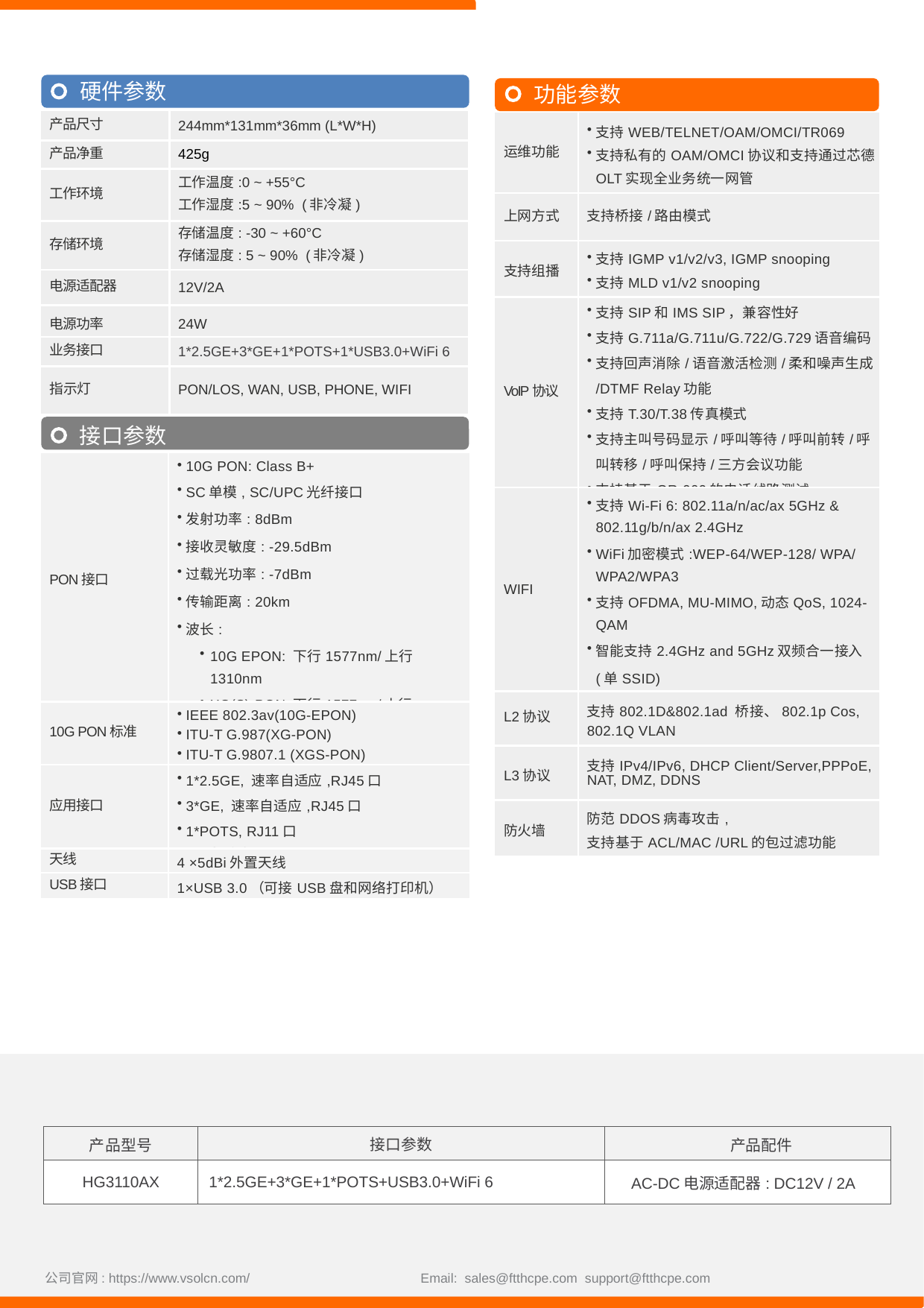

硬件参数

功能参数

| 产品尺寸 | 244mm\*131mm\*36mm (L\*W\*H) |
| --- | --- |
| 产品净重 | 425g |
| 工作环境 | 工作温度:0 ~ +55°C 工作湿度:5 ~ 90% (非冷凝) |
| 存储环境 | 存储温度: -30 ~ +60°C 存储湿度: 5 ~ 90% (非冷凝) |
| 电源适配器 | 12V/2A |
| 电源功率 | 24W |
| 业务接口 | 1\*2.5GE+3\*GE+1\*POTS+1\*USB3.0+WiFi 6 |
| 指示灯 | PON/LOS, WAN, USB, PHONE, WIFI |
| 运维功能 | 支持WEB/TELNET/OAM/OMCI/TR069 支持私有的OAM/OMCI协议和支持通过芯德OLT实现全业务统一网管 |
| --- | --- |
| 上网方式 | 支持桥接/路由模式 |
| 支持组播 | 支持IGMP v1/v2/v3, IGMP snooping 支持MLD v1/v2 snooping |
| VoIP协议 | 支持SIP和IMS SIP，兼容性好 支持G.711a/G.711u/G.722/G.729语音编码 支持回声消除/语音激活检测/柔和噪声生成/DTMF Relay功能 支持T.30/T.38传真模式 支持主叫号码显示/呼叫等待/呼叫前转/呼叫转移/呼叫保持/三方会议功能 支持基于GR-909的电话线路测试 |
| WIFI | 支持Wi-Fi 6: 802.11a/n/ac/ax 5GHz & 802.11g/b/n/ax 2.4GHz WiFi加密模式:WEP-64/WEP-128/ WPA/ WPA2/WPA3 支持OFDMA, MU-MIMO,动态QoS, 1024-QAM 智能支持2.4GHz and 5GHz双频合一接入(单SSID) 支持WIFI Easy-mesh 功能 |
| L2协议 | 支持802.1D&802.1ad 桥接、802.1p Cos, 802.1Q VLAN |
| L3协议 | 支持IPv4/IPv6, DHCP Client/Server,PPPoE, NAT, DMZ, DDNS |
| 防火墙 | 防范DDOS病毒攻击, 支持基于ACL/MAC /URL的包过滤功能 |
接口参数

| PON接口 | 10G PON: Class B+ SC单模, SC/UPC光纤接口 发射功率: 8dBm 接收灵敏度: -29.5dBm 过载光功率: -7dBm 传输距离: 20km 波长: 10G EPON: 下行1577nm/上行1310nm XG(S)-PON:下行1577nm/上行1270nm |
| --- | --- |
| 10G PON标准 | IEEE 802.3av(10G-EPON) ITU-T G.987(XG-PON) ITU-T G.9807.1 (XGS-PON) |
| 应用接口 | 1\*2.5GE, 速率自适应,RJ45口 3\*GE, 速率自适应,RJ45口 1\*POTS, RJ11口 1\*USB3.0 |
| 天线 | 4 ×5dBi外置天线 |
| USB接口 | 1×USB 3.0（可接USB盘和网络打印机） |
| 产品型号 | 接口参数 | 产品配件 |
| --- | --- | --- |
| HG3110AX | 1\*2.5GE+3\*GE+1\*POTS+USB3.0+WiFi 6 | AC-DC电源适配器: DC12V / 2A |
公司官网: https://www.vsolcn.com/                                              Email:  sales@ftthcpe.com  support@ftthcpe.com